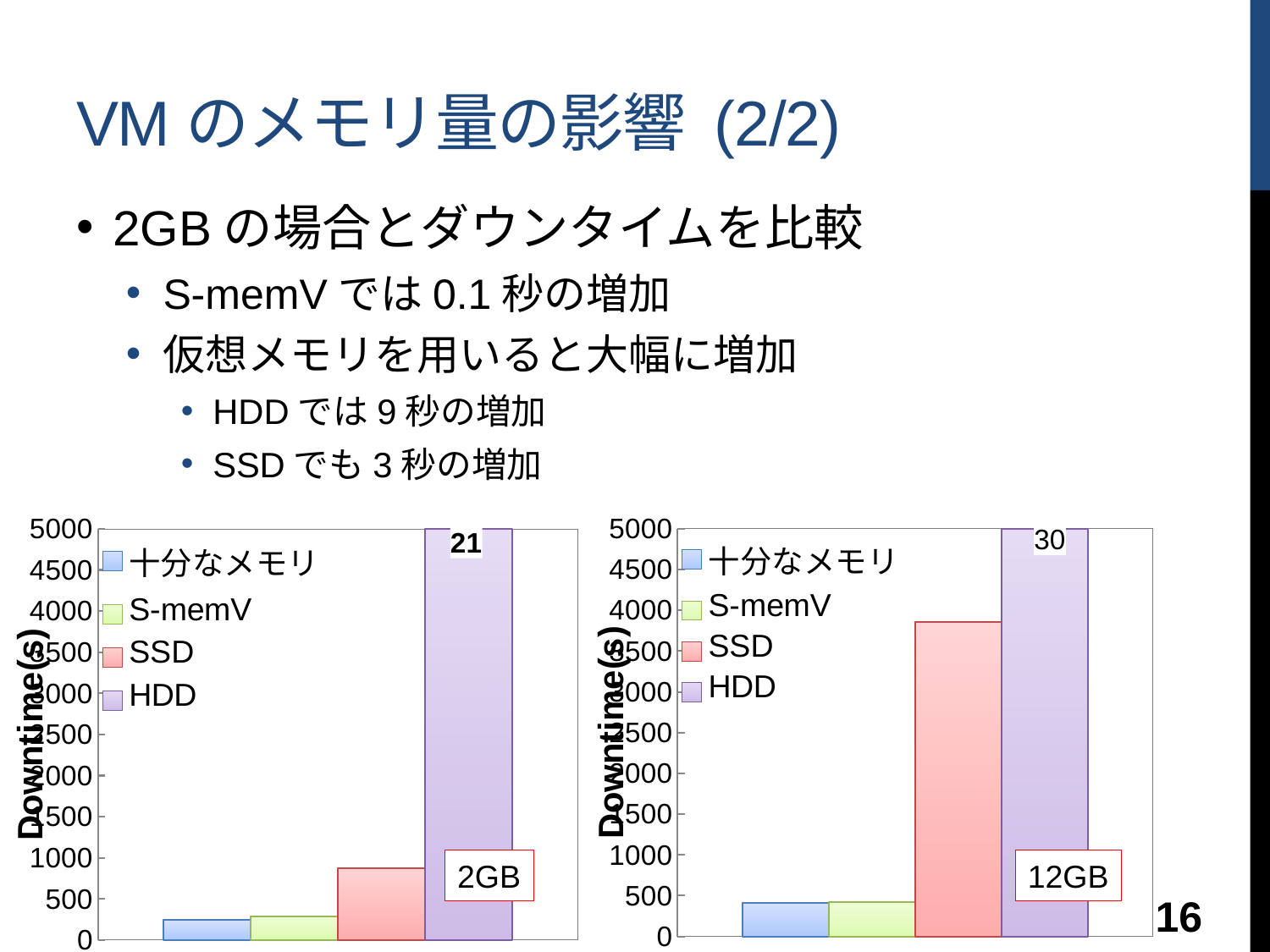

# VMのメモリ量の影響 (2/2)
2GBの場合とダウンタイムを比較
S-memVでは0.1秒の増加
仮想メモリを用いると大幅に増加
HDDでは9秒の増加
SSDでも3秒の増加

### Chart

| Category |  |  |  |  |
|---|---|---|---|---|

### Chart

| Category |  |  |  |  |
|---|---|---|---|---|
2GB
12GB
16